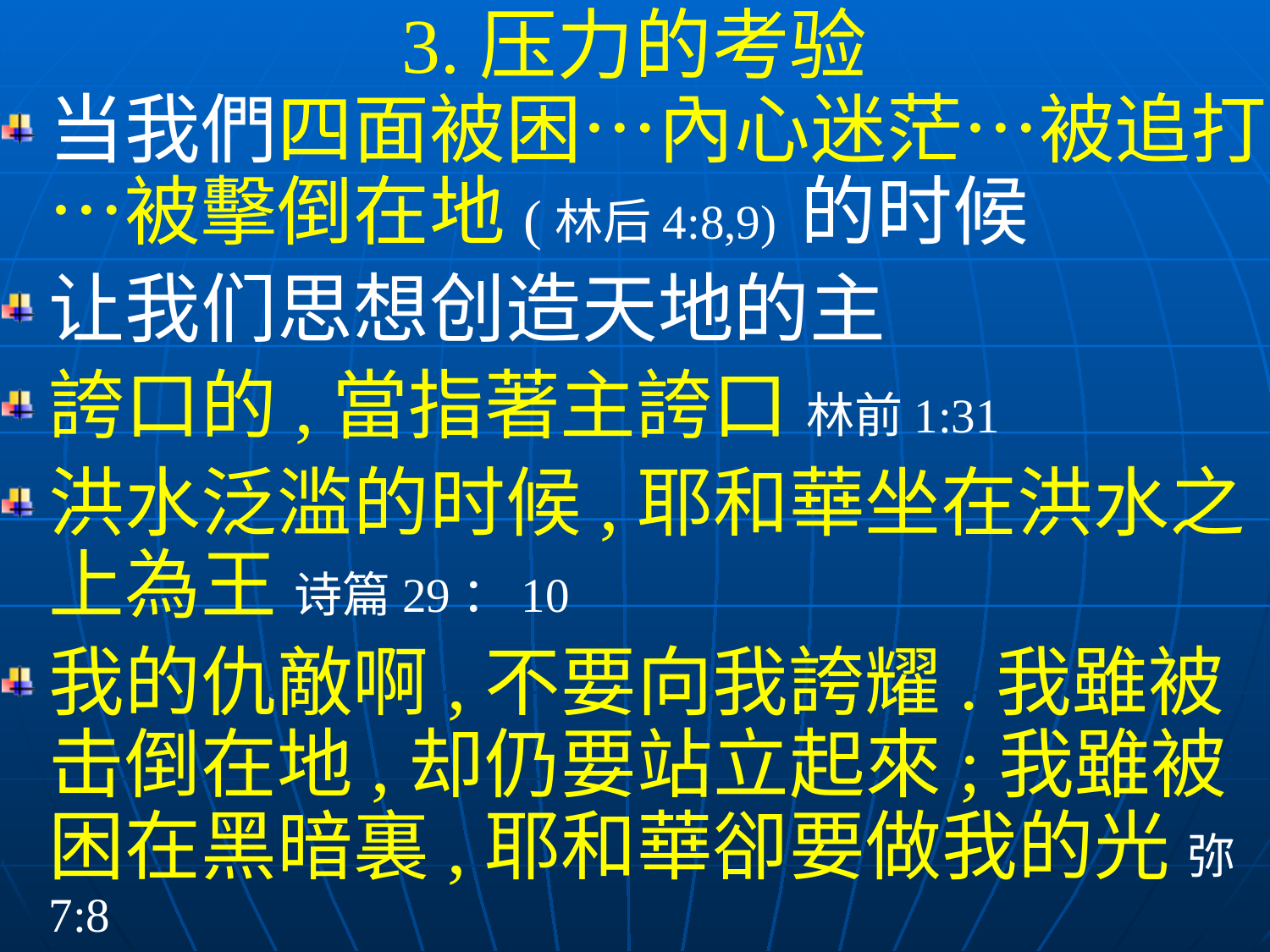

3.压力的考验
当我們四面被困…內心迷茫…被追打…被擊倒在地(林后4:8,9) 的时候
让我们思想创造天地的主
誇口的,當指著主誇口 林前1:31
洪水泛滥的时候,耶和華坐在洪水之上為王 诗篇29：10
我的仇敵啊,不要向我誇耀.我雖被击倒在地,却仍要站立起來;我雖被困在黑暗裏,耶和華卻要做我的光 弥7:8